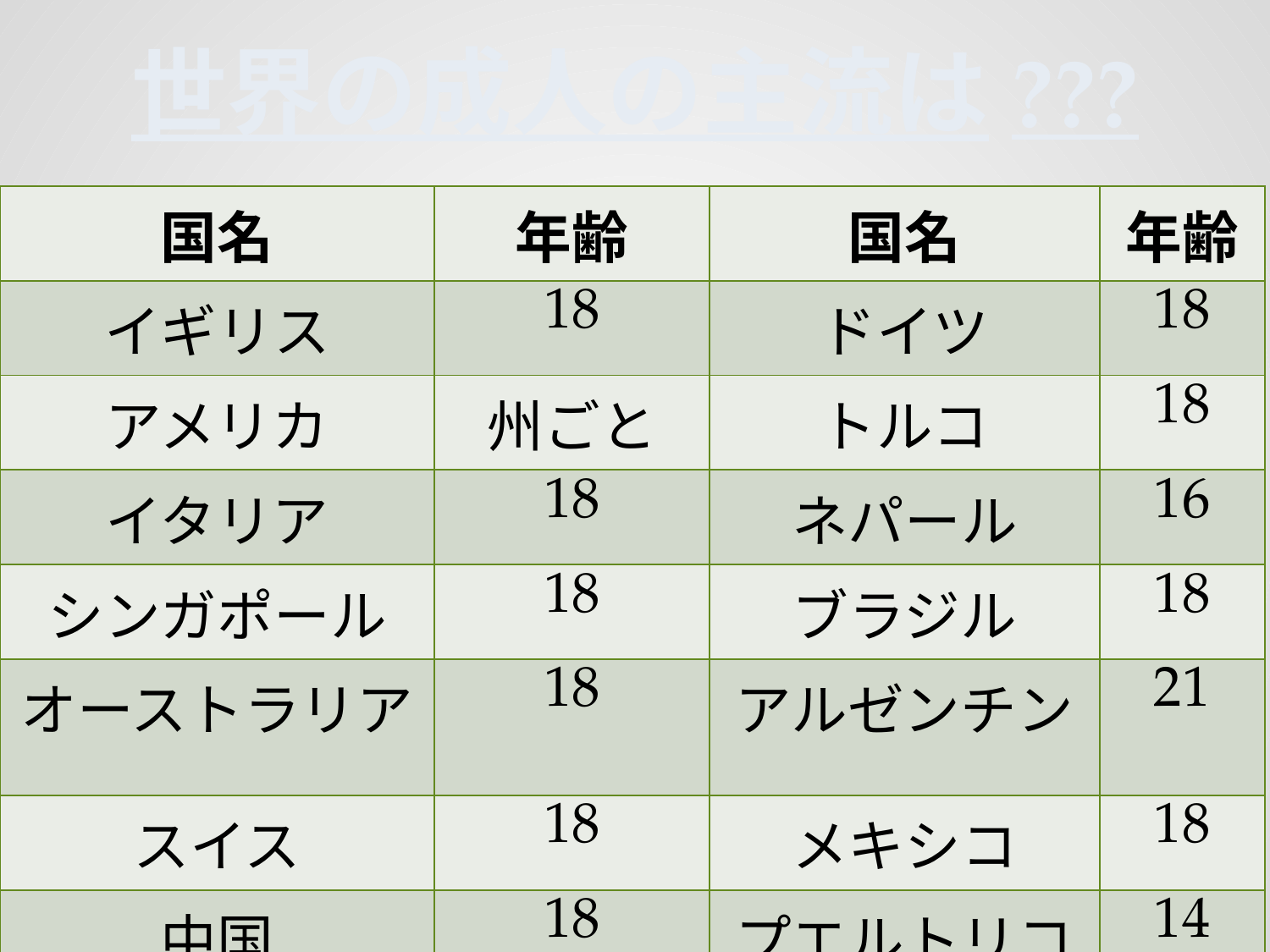

世界の成人の主流は???
| 国名 | 年齢 | 国名 | 年齢 |
| --- | --- | --- | --- |
| イギリス | 18 | ドイツ | 18 |
| アメリカ | 州ごと | トルコ | 18 |
| イタリア | 18 | ネパール | 16 |
| シンガポール | 18 | ブラジル | 18 |
| オーストラリア | 18 | アルゼンチン | 21 |
| スイス | 18 | メキシコ | 18 |
| 中国 | 18 | プエルトリコ | 14 |